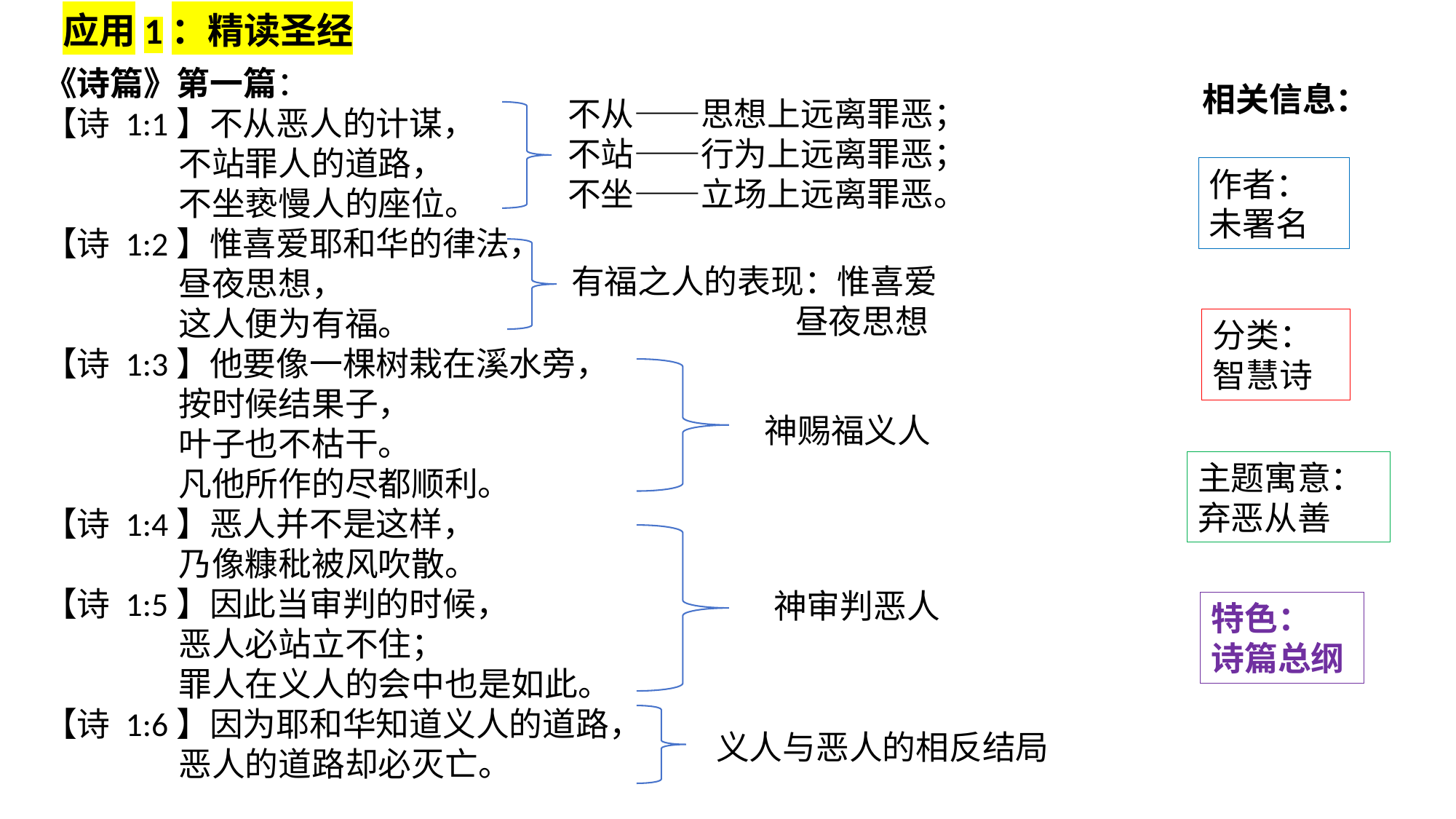

应用1：精读圣经

《诗篇》第一篇：
【诗 1:1】不从恶人的计谋，
                 不站罪人的道路，
                 不坐亵慢人的座位。
【诗 1:2】惟喜爱耶和华的律法，
                 昼夜思想，
                 这人便为有福。
【诗 1:3】他要像一棵树栽在溪水旁，
                 按时候结果子，
                 叶子也不枯干。
                 凡他所作的尽都顺利。
【诗 1:4】恶人并不是这样，
                 乃像糠秕被风吹散。
【诗 1:5】因此当审判的时候，
                 恶人必站立不住；
                 罪人在义人的会中也是如此。
【诗 1:6】因为耶和华知道义人的道路，
                 恶人的道路却必灭亡。
相关信息：
不从——思想上远离罪恶；
不站——行为上远离罪恶；
不坐——立场上远离罪恶。

作者：未署名

有福之人的表现：惟喜爱
                             昼夜思想
分类：
智慧诗

神赐福义人
主题寓意：
弃恶从善

神审判恶人
特色：
诗篇总纲

义人与恶人的相反结局